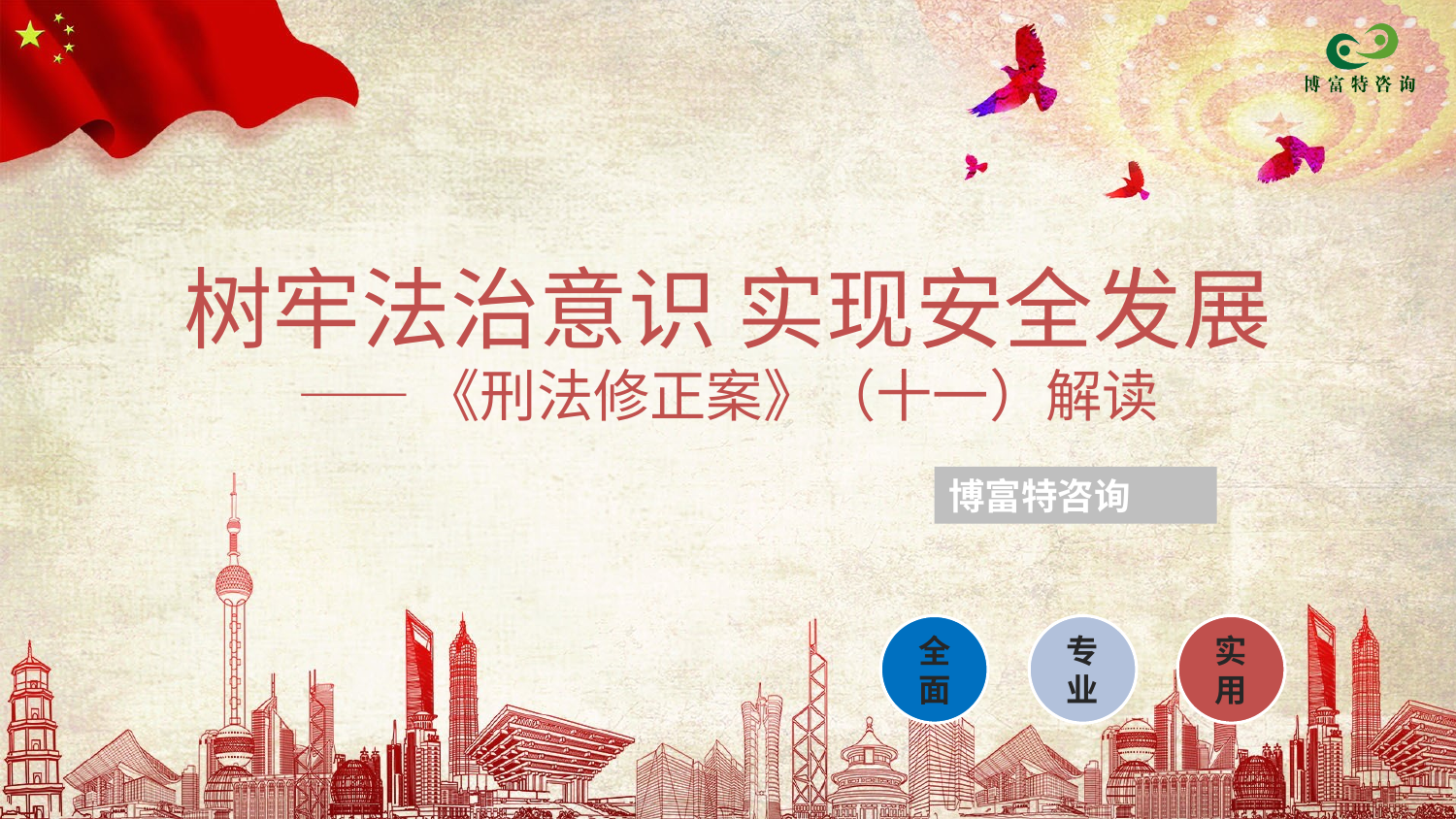

树牢法治意识 实现安全发展
——《刑法修正案》（十一）解读

博富特咨询
全面
实用
专业